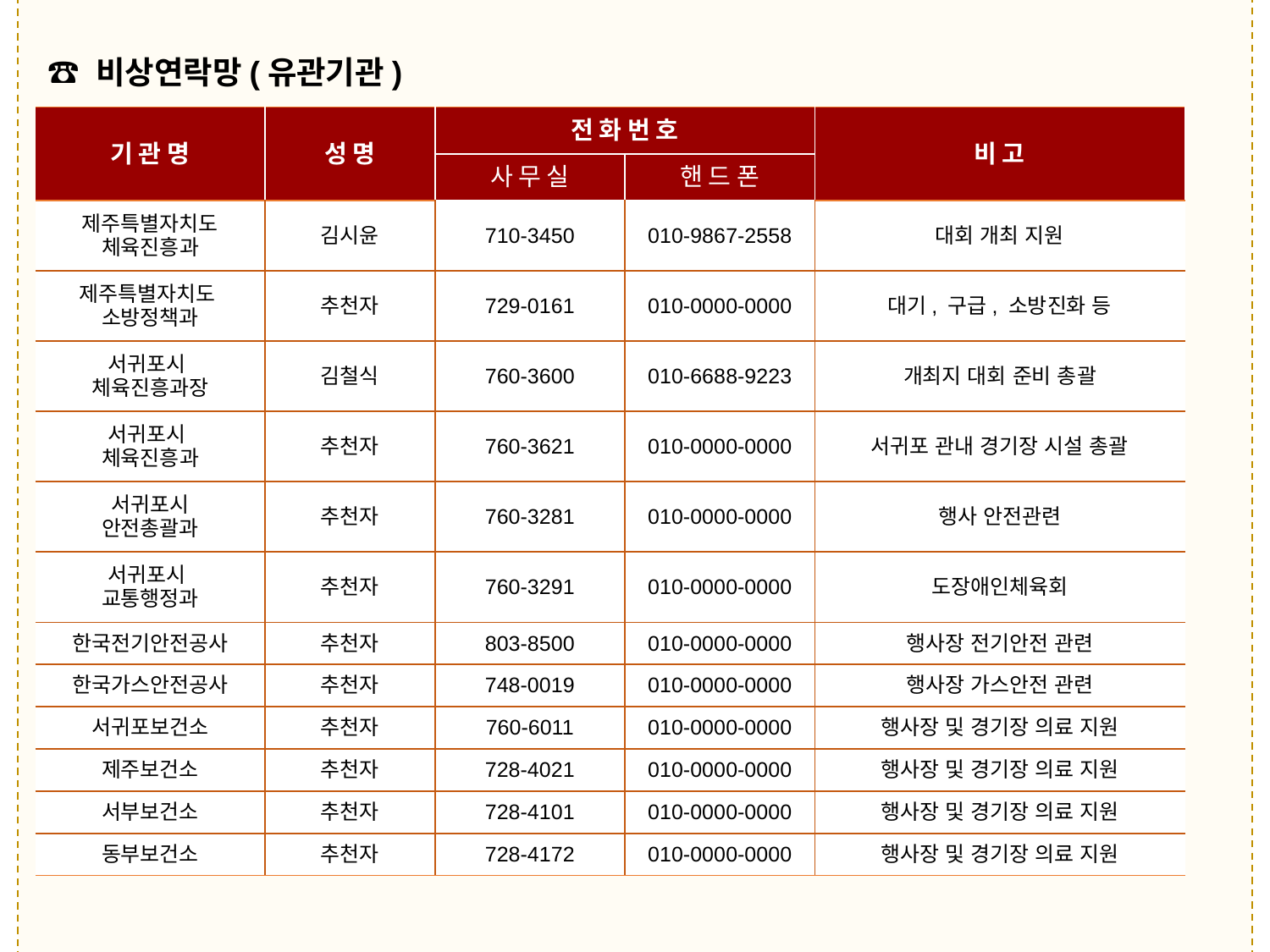

☎ 비상연락망(유관기관)
| 기관명 | 성명 | 전화번호 |  | 비고 |
| --- | --- | --- | --- | --- |
|  |  | 사무실 | 핸드폰 |  |
| 제주특별자치도 체육진흥과 | 김시윤 | 710-3450 | 010-9867-2558 | 대회 개최 지원 |
| 제주특별자치도 소방정책과 | 추천자 | 729-0161 | 010-0000-0000 | 대기, 구급, 소방진화 등 |
| 서귀포시 체육진흥과장 | 김철식 | 760-3600 | 010-6688-9223 | 개최지 대회 준비 총괄 |
| 서귀포시 체육진흥과 | 추천자 | 760-3621 | 010-0000-0000 | 서귀포 관내 경기장 시설 총괄 |
| 서귀포시 안전총괄과 | 추천자 | 760-3281 | 010-0000-0000 | 행사 안전관련 |
| 서귀포시 교통행정과 | 추천자 | 760-3291 | 010-0000-0000 | 도장애인체육회 |
| 한국전기안전공사 | 추천자 | 803-8500 | 010-0000-0000 | 행사장 전기안전 관련 |
| 한국가스안전공사 | 추천자 | 748-0019 | 010-0000-0000 | 행사장 가스안전 관련 |
| 서귀포보건소 | 추천자 | 760-6011 | 010-0000-0000 | 행사장 및 경기장 의료 지원 |
| 제주보건소 | 추천자 | 728-4021 | 010-0000-0000 | 행사장 및 경기장 의료 지원 |
| 서부보건소 | 추천자 | 728-4101 | 010-0000-0000 | 행사장 및 경기장 의료 지원 |
| 동부보건소 | 추천자 | 728-4172 | 010-0000-0000 | 행사장 및 경기장 의료 지원 |